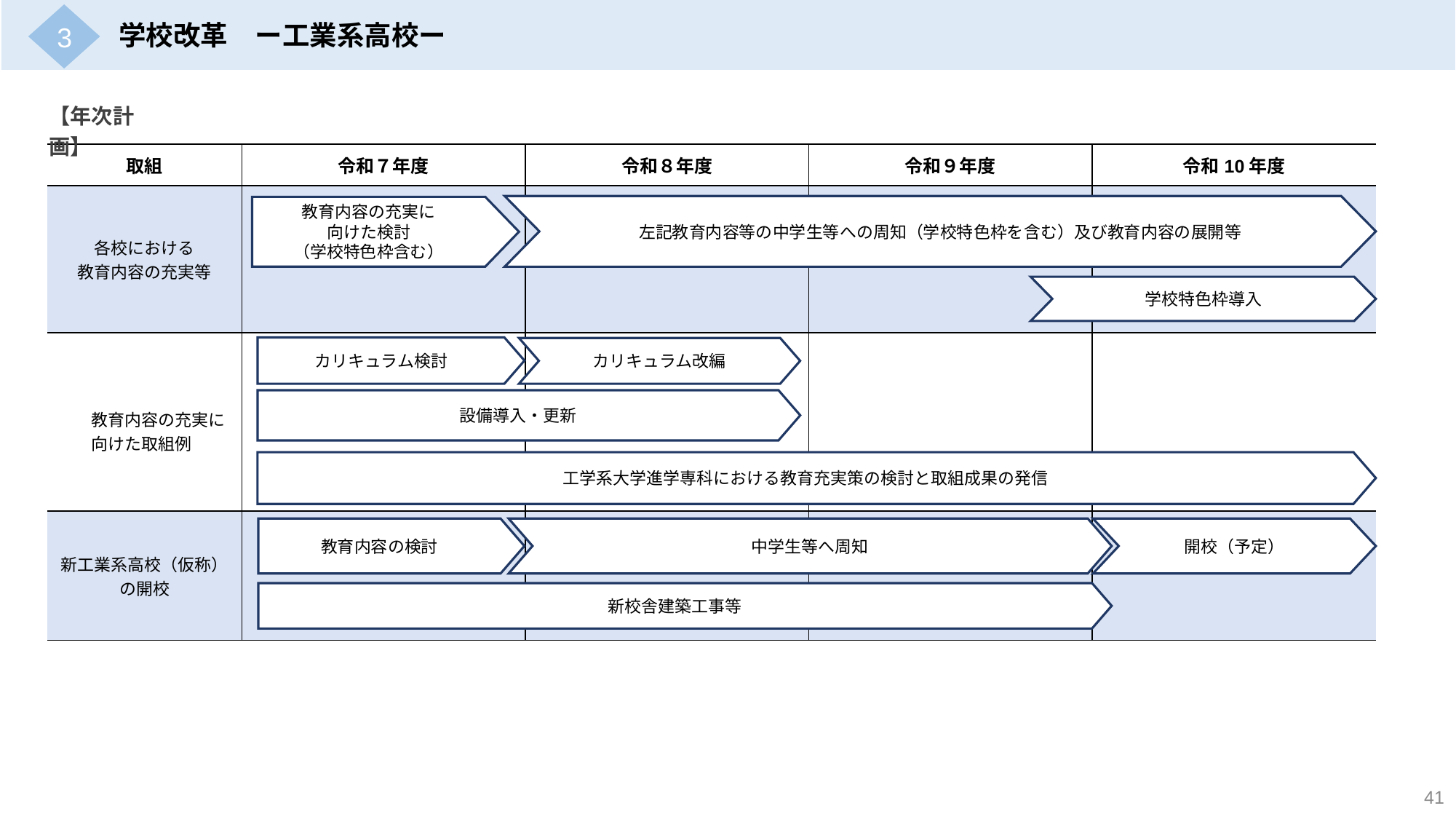

3
学校改革　ー工業系高校ー
【年次計画】
| 取組 | 令和７年度 | 令和８年度 | 令和９年度 | 令和10年度 |
| --- | --- | --- | --- | --- |
| 各校における 教育内容の充実等 |  |  |  |  |
| 教育内容の充実に 　　向けた取組例 |  |  |  |  |
| 新工業系高校（仮称） の開校 |  |  |  |  |
左記教育内容等の中学生等への周知（学校特色枠を含む）及び教育内容の展開等
教育内容の充実に
向けた検討
（学校特色枠含む）
学校特色枠導入
カリキュラム検討
カリキュラム改編
設備導入・更新
工学系大学進学専科における教育充実策の検討と取組成果の発信
中学生等へ周知
教育内容の検討
開校（予定）
新校舎建築工事等
41